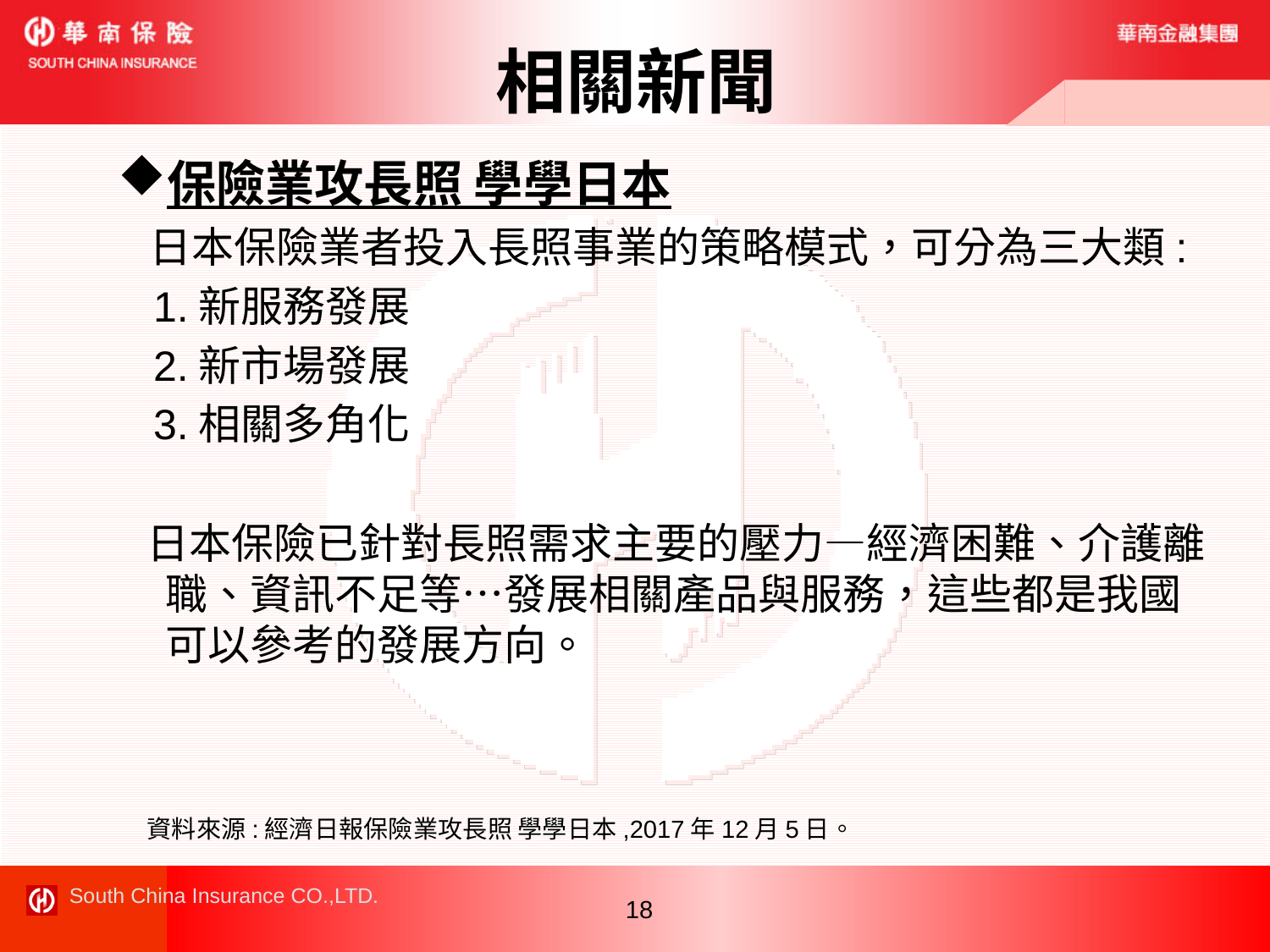

# 相關新聞
保險業攻長照 學學日本
   日本保險業者投入長照事業的策略模式，可分為三大類:
   1.新服務發展
   2.新市場發展
   3.相關多角化

  日本保險已針對長照需求主要的壓力—經濟困難、介護離職、資訊不足等…發展相關產品與服務，這些都是我國可以參考的發展方向。

  資料來源:經濟日報保險業攻長照 學學日本,2017年12月5日。

18